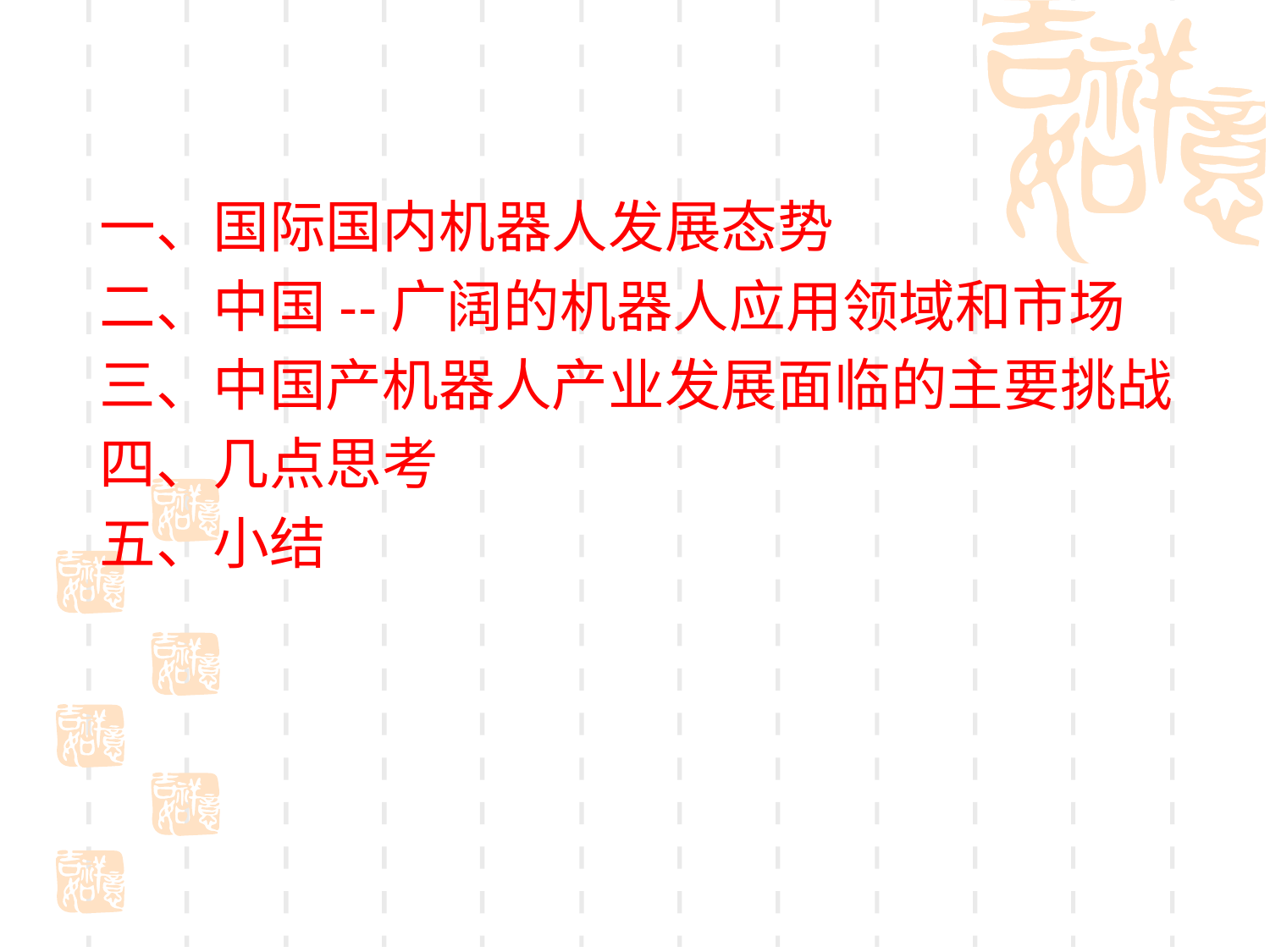

一、国际国内机器人发展态势
二、中国--广阔的机器人应用领域和市场
三、中国产机器人产业发展面临的主要挑战
四、几点思考
五、小结